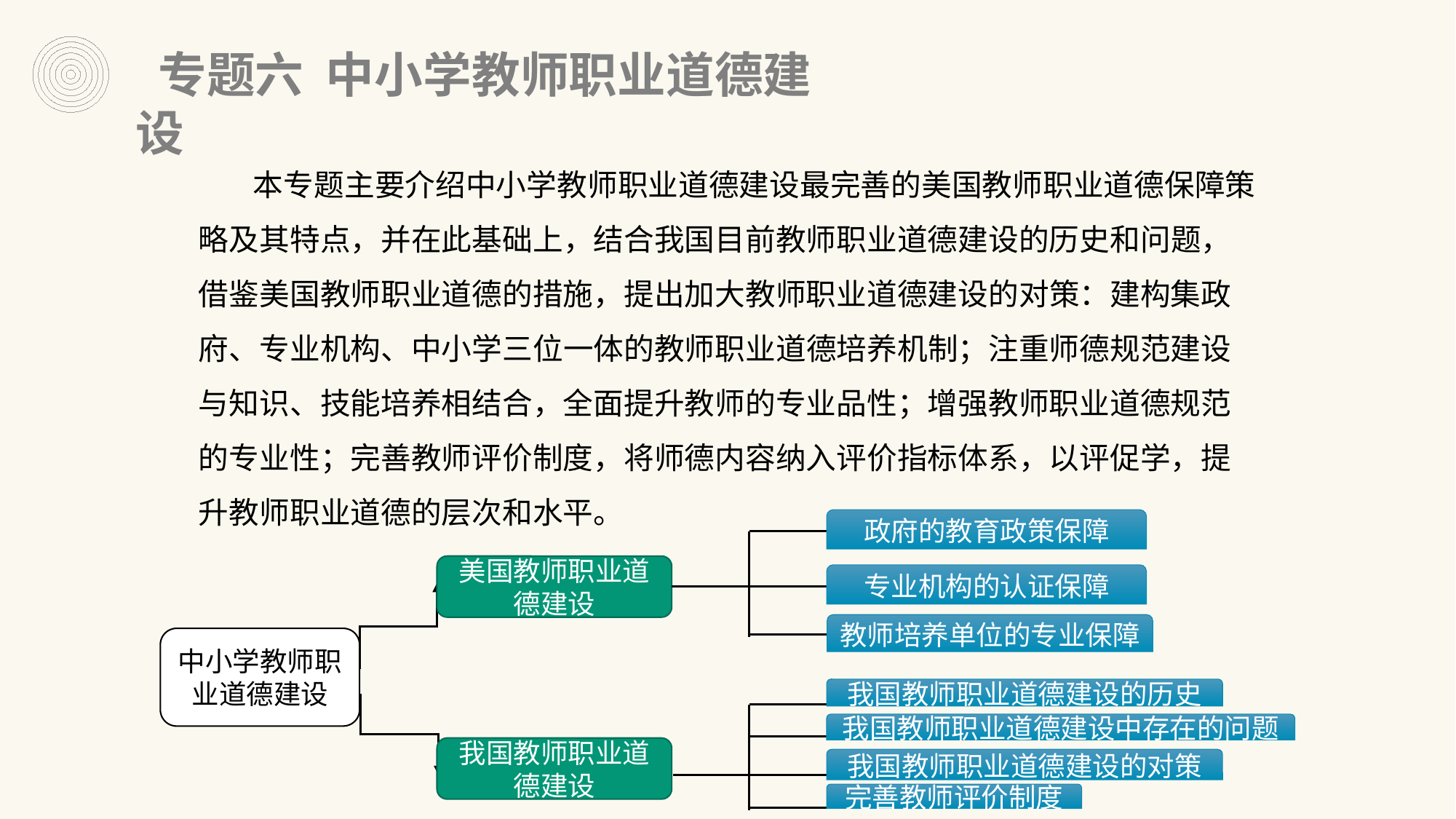

专题六  中小学教师职业道德建设
本专题主要介绍中小学教师职业道德建设最完善的美国教师职业道德保障策略及其特点，并在此基础上，结合我国目前教师职业道德建设的历史和问题，借鉴美国教师职业道德的措施，提出加大教师职业道德建设的对策：建构集政府、专业机构、中小学三位一体的教师职业道德培养机制；注重师德规范建设与知识、技能培养相结合，全面提升教师的专业品性；增强教师职业道德规范的专业性；完善教师评价制度，将师德内容纳入评价指标体系，以评促学，提升教师职业道德的层次和水平。
政府的教育政策保障
美国教师职业道德建设
我国教师职业道德建设
中小学教师职业道德建设
专业机构的认证保障
教师培养单位的专业保障
我国教师职业道德建设中存在的问题
我国教师职业道德建设的对策
完善教师评价制度
我国教师职业道德建设的历史